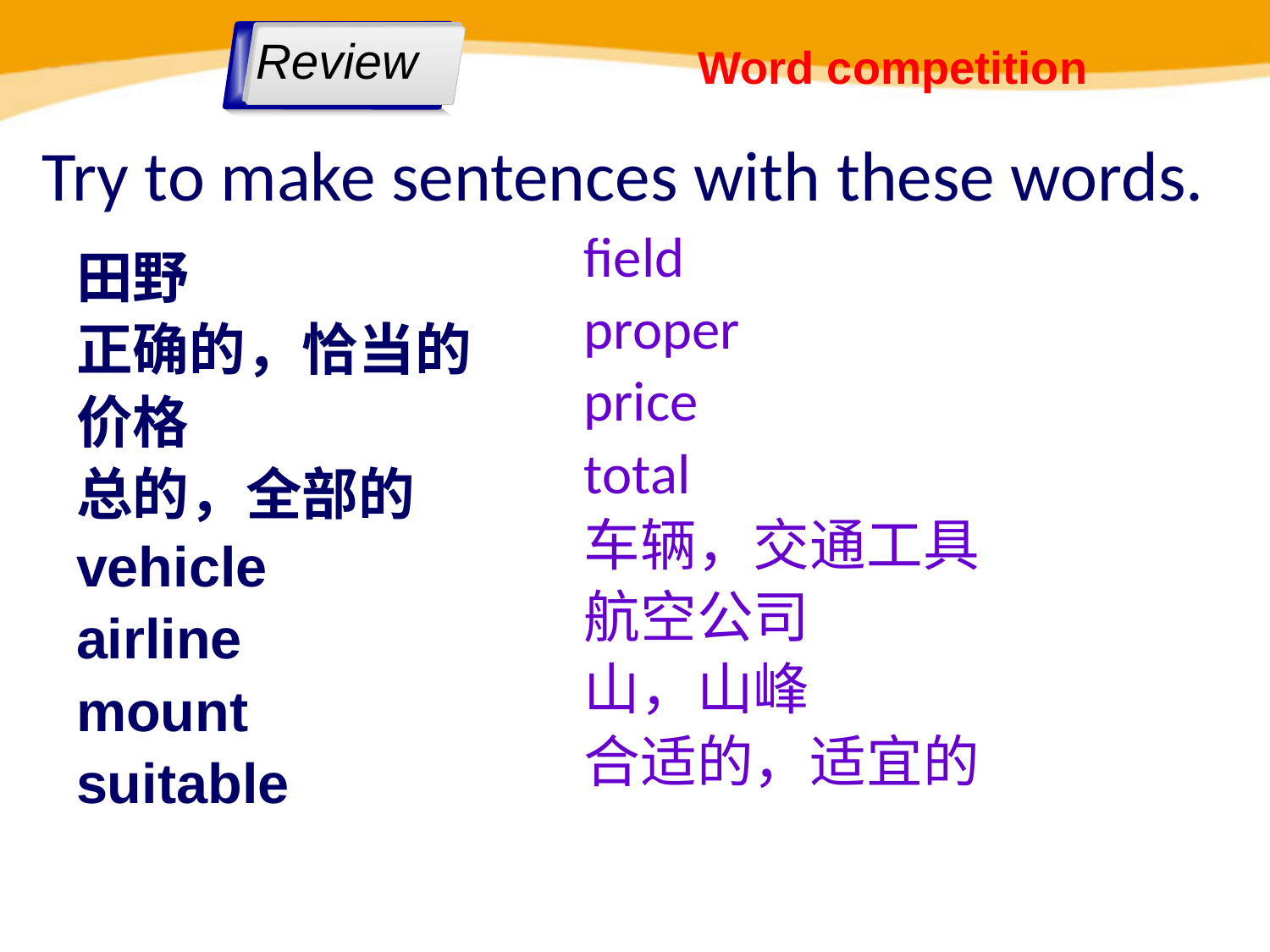

# Word competition

Review
Try to make sentences with these words.
field
proper
price
total
车辆，交通工具
航空公司
山，山峰
合适的，适宜的
田野
正确的，恰当的
价格
总的，全部的
vehicle
airline
mount
suitable